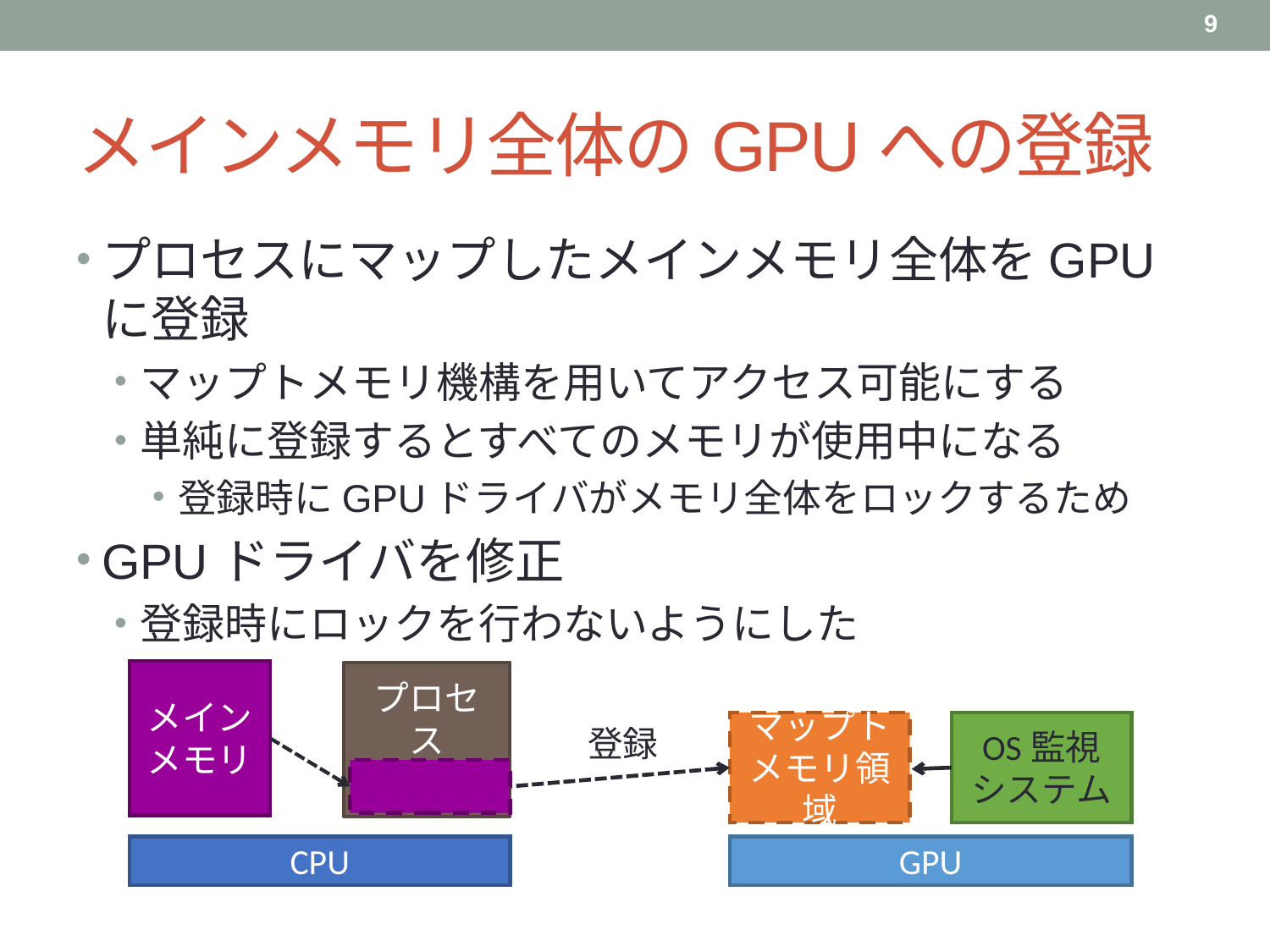

9
# メインメモリ全体のGPUへの登録
プロセスにマップしたメインメモリ全体をGPUに登録
マップトメモリ機構を用いてアクセス可能にする
単純に登録するとすべてのメモリが使用中になる
登録時にGPUドライバがメモリ全体をロックするため
GPUドライバを修正
登録時にロックを行わないようにした
メイン
メモリ
プロセス

マップト
メモリ領域
OS監視
システム
登録
CPU
GPU